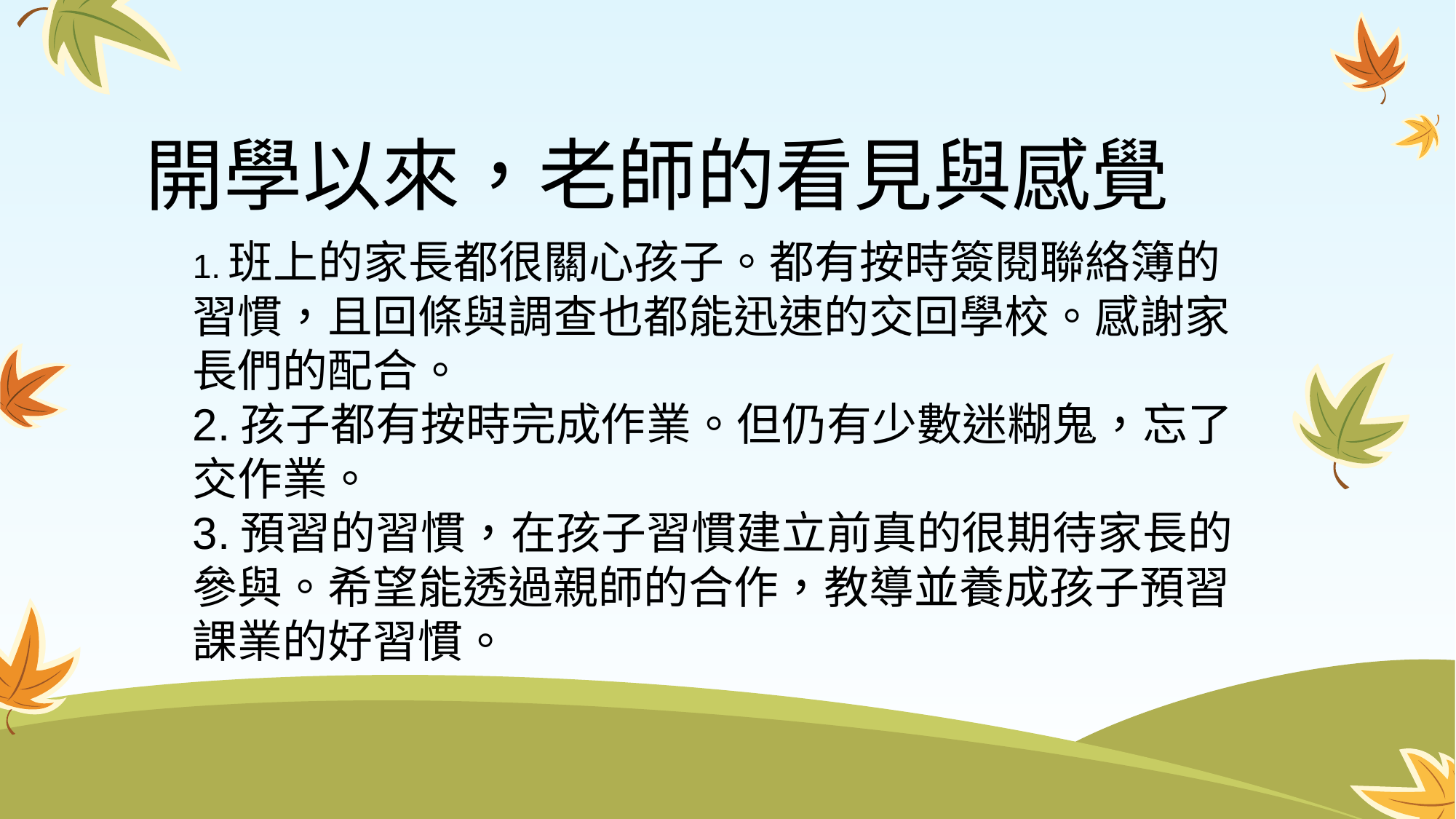

# 開學以來，老師的看見與感覺
1.班上的家長都很關心孩子。都有按時簽閱聯絡簿的習慣，且回條與調查也都能迅速的交回學校。感謝家長們的配合。
2.孩子都有按時完成作業。但仍有少數迷糊鬼，忘了交作業。
3.預習的習慣，在孩子習慣建立前真的很期待家長的參與。希望能透過親師的合作，教導並養成孩子預習課業的好習慣。